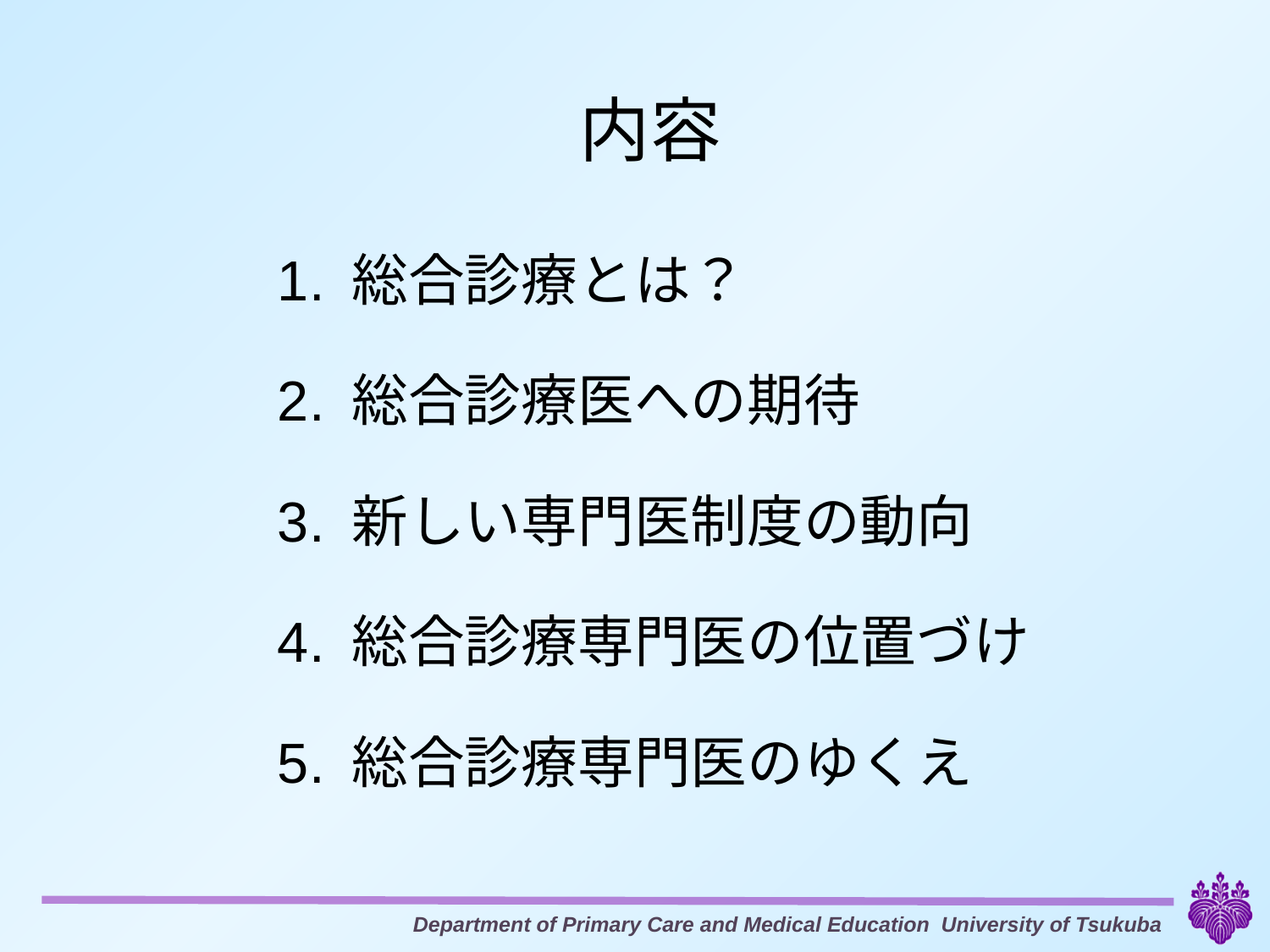

# 内容
総合診療とは？
総合診療医への期待
新しい専門医制度の動向
総合診療専門医の位置づけ
総合診療専門医のゆくえ